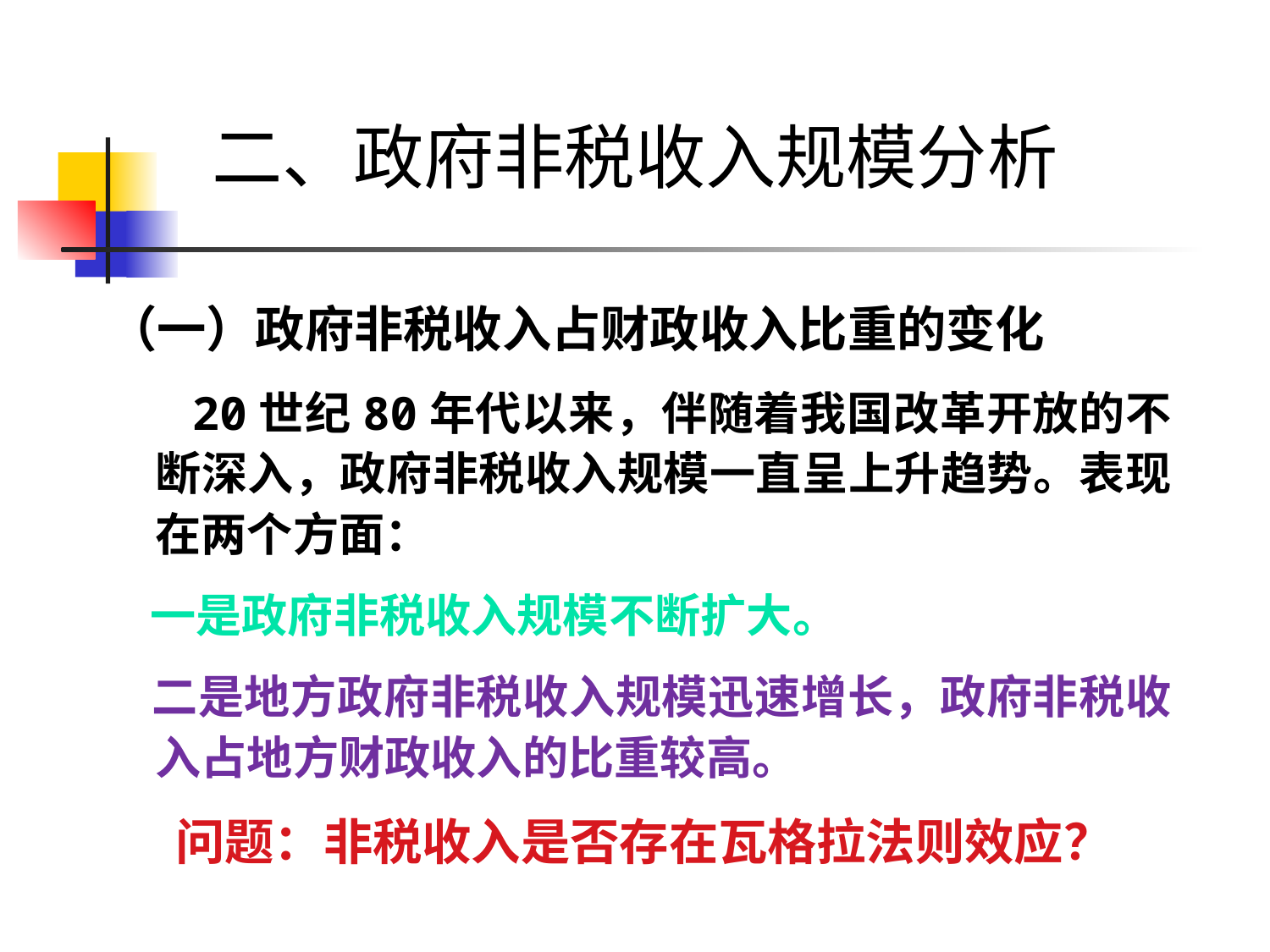

二、政府非税收入规模分析
（一）政府非税收入占财政收入比重的变化
   20世纪80年代以来，伴随着我国改革开放的不断深入，政府非税收入规模一直呈上升趋势。表现在两个方面：
   一是政府非税收入规模不断扩大。
   二是地方政府非税收入规模迅速增长，政府非税收入占地方财政收入的比重较高。
     问题：非税收入是否存在瓦格拉法则效应？